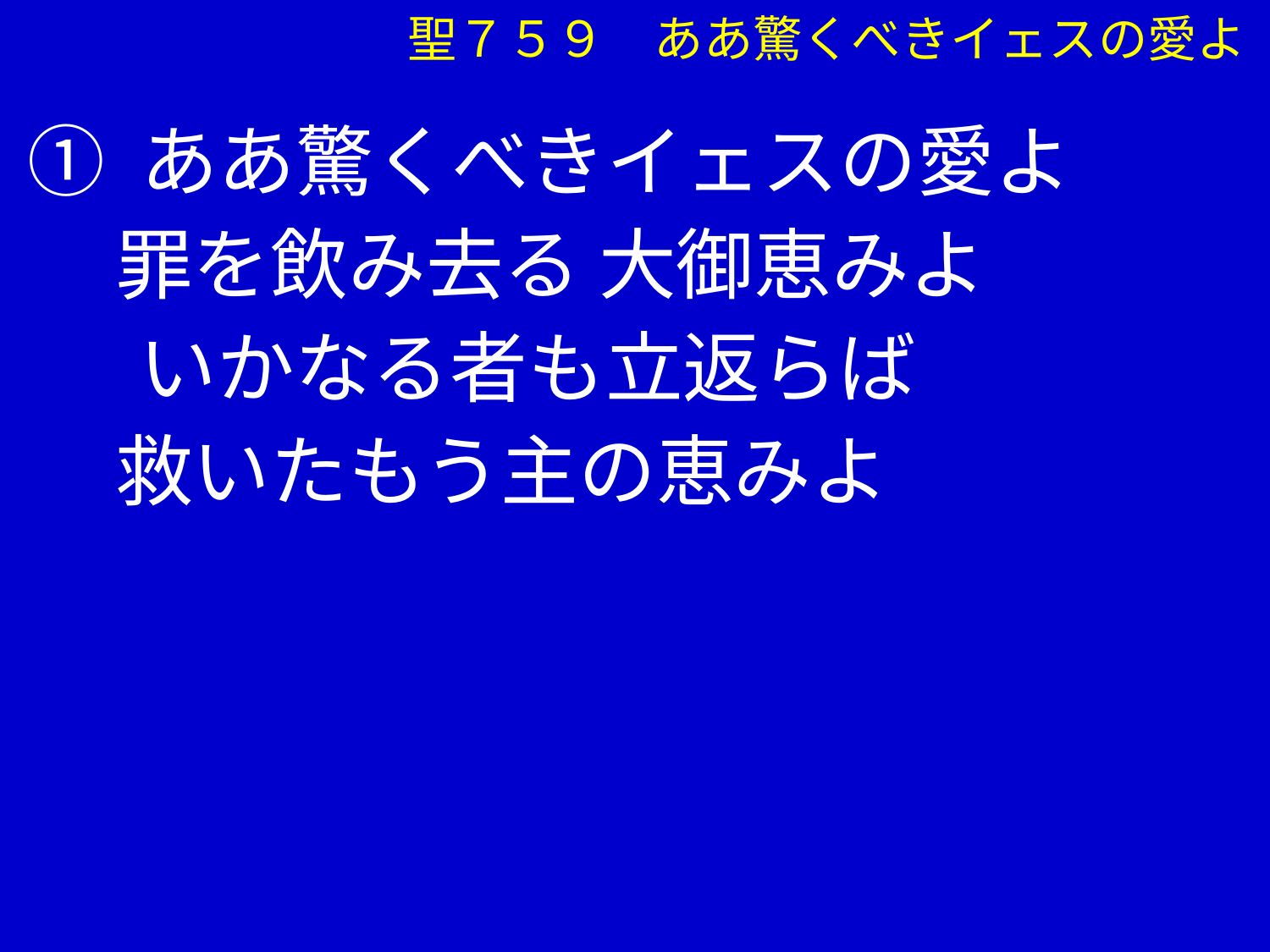

聖７５９　ああ驚くべきイェスの愛よ
① ああ驚くべきイェスの愛よ
    罪を飲み去る 大御恵みよ
　  いかなる者も立返らば
    救いたもう主の恵みよ